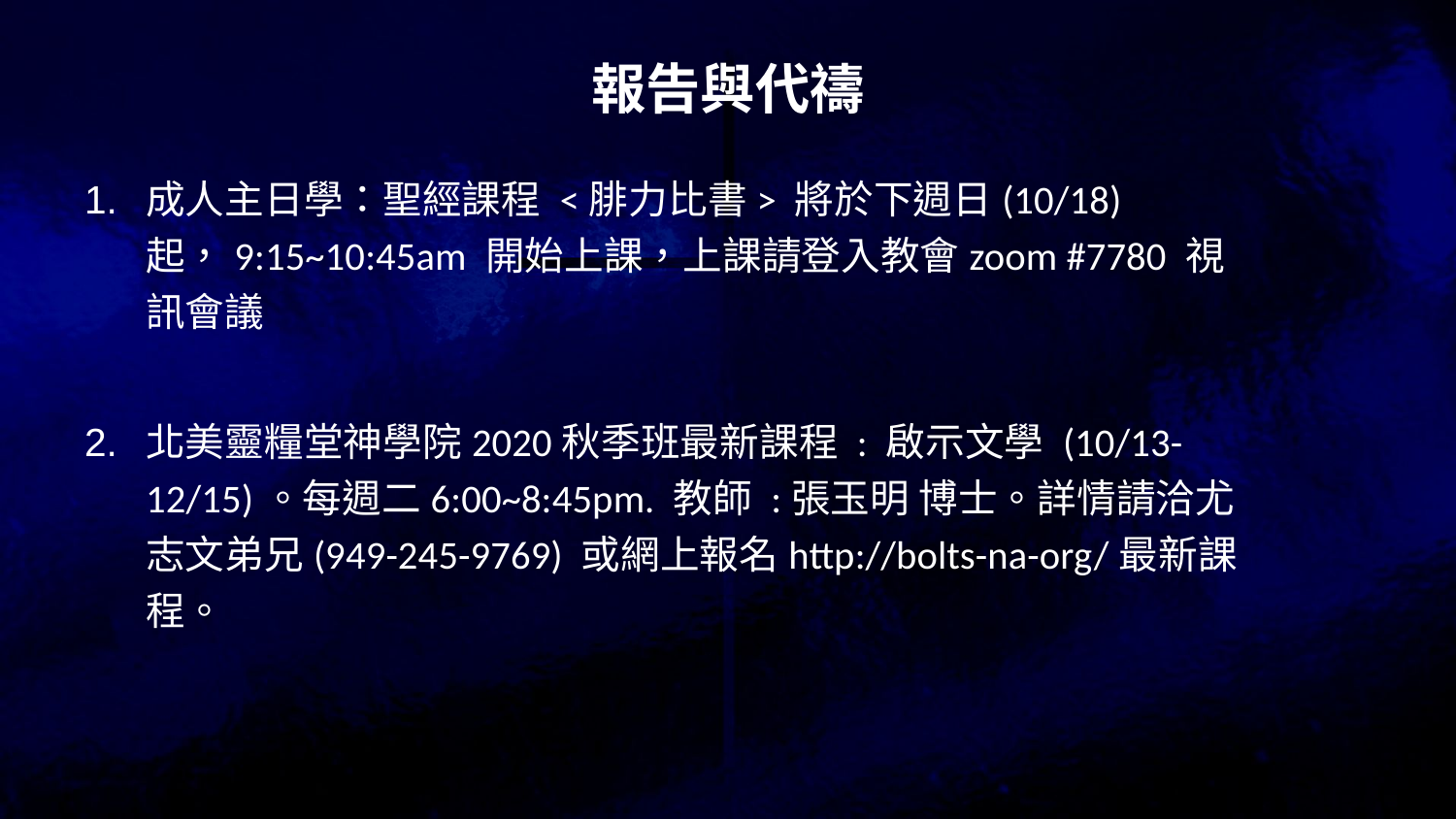

# 報告與代禱
成人主日學：聖經課程 <腓力比書> 將於下週日(10/18) 起，9:15~10:45am 開始上課，上課請登入教會zoom #7780 視訊會議

北美靈糧堂神學院2020秋季班最新課程 : 啟示文學 (10/13-12/15)。每週二6:00~8:45pm. 教師 :張玉明 博士。詳情請洽尤志文弟兄(949-245-9769) 或網上報名http://bolts-na-org/最新課程。